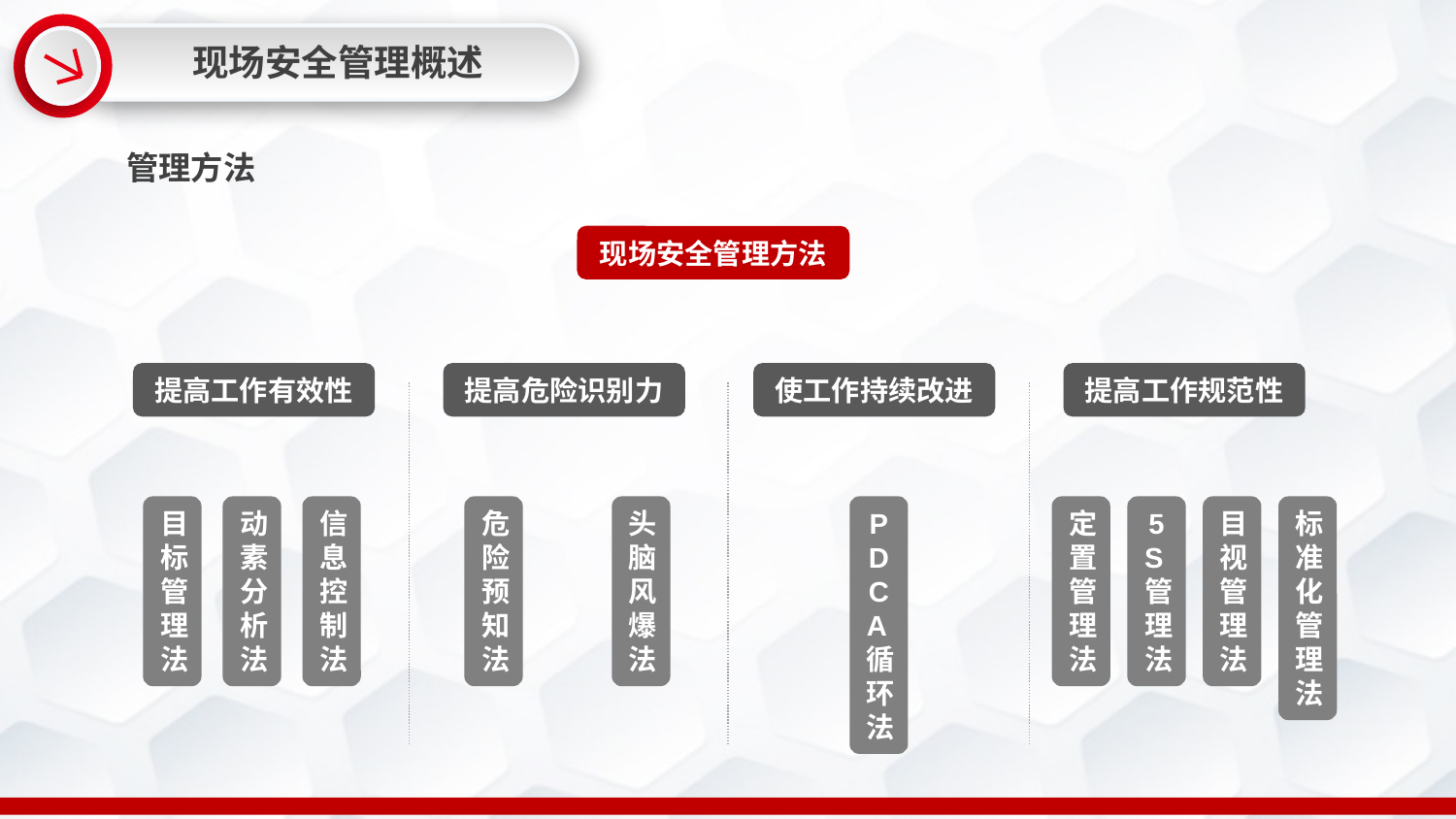

现场安全管理概述
管理方法
现场安全管理方法
提高工作有效性
提高危险识别力
使工作持续改进
提高工作规范性
目标管理法
动素分析法
信息控制法
危险预知法
头脑风爆法
PDCA循环法
定置管理法
5S管理法
目视管理法
标准化管理法